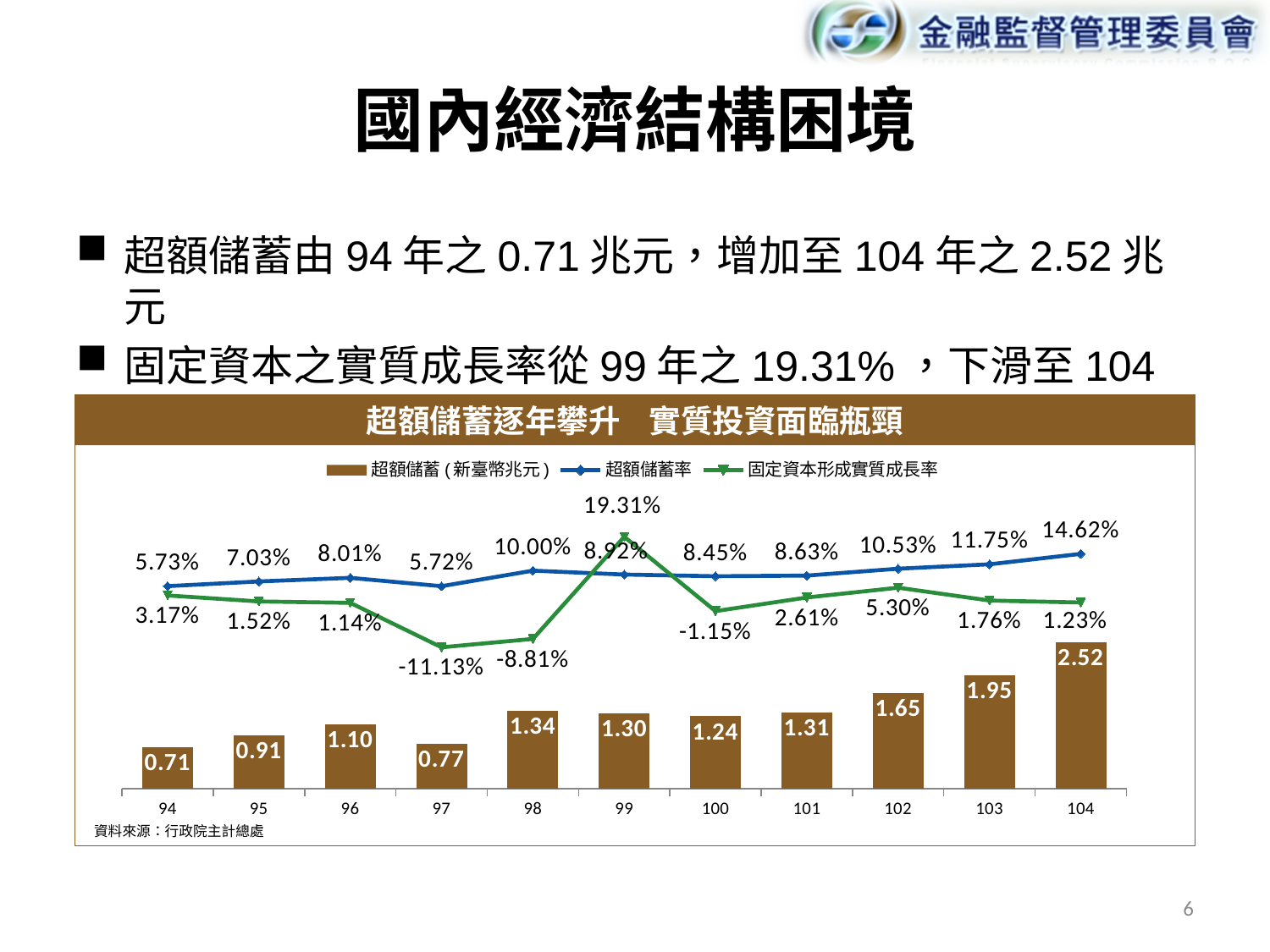

# 國內經濟結構困境
超額儲蓄由94年之0.71兆元，增加至104年之2.52兆元
固定資本之實質成長率從99年之19.31%，下滑至104年之1.23%

超額儲蓄逐年攀升    實質投資面臨瓶頸

### Chart

| Category | 超額儲蓄(新臺幣兆元) | 超額儲蓄率 | 固定資本形成實質成長率 |
|---|---|---|---|
| 94 | 0.709788 | 0.0573 | 0.0317 |
| 95 | 0.911148 | 0.0703 | 0.0152 |
| 96 | 1.100985 | 0.0801 | 0.0114 |
| 97 | 0.770845 | 0.0572 | -0.1113 |
| 98 | 1.337988 | 0.1 | -0.0881 |
| 99 | 1.29717 | 0.0892 | 0.1931 |
| 100 | 1.242033 | 0.0845 | -0.0115 |
| 101 | 1.30686 | 0.0863 | 0.0261 |
| 102 | 1.648648 | 0.1053 | 0.053 |
| 103 | 1.946984 | 0.1175 | 0.0176 |
| 104 | 2.521215 | 0.1462 | 0.0123 |
資料來源：行政院主計總處
6